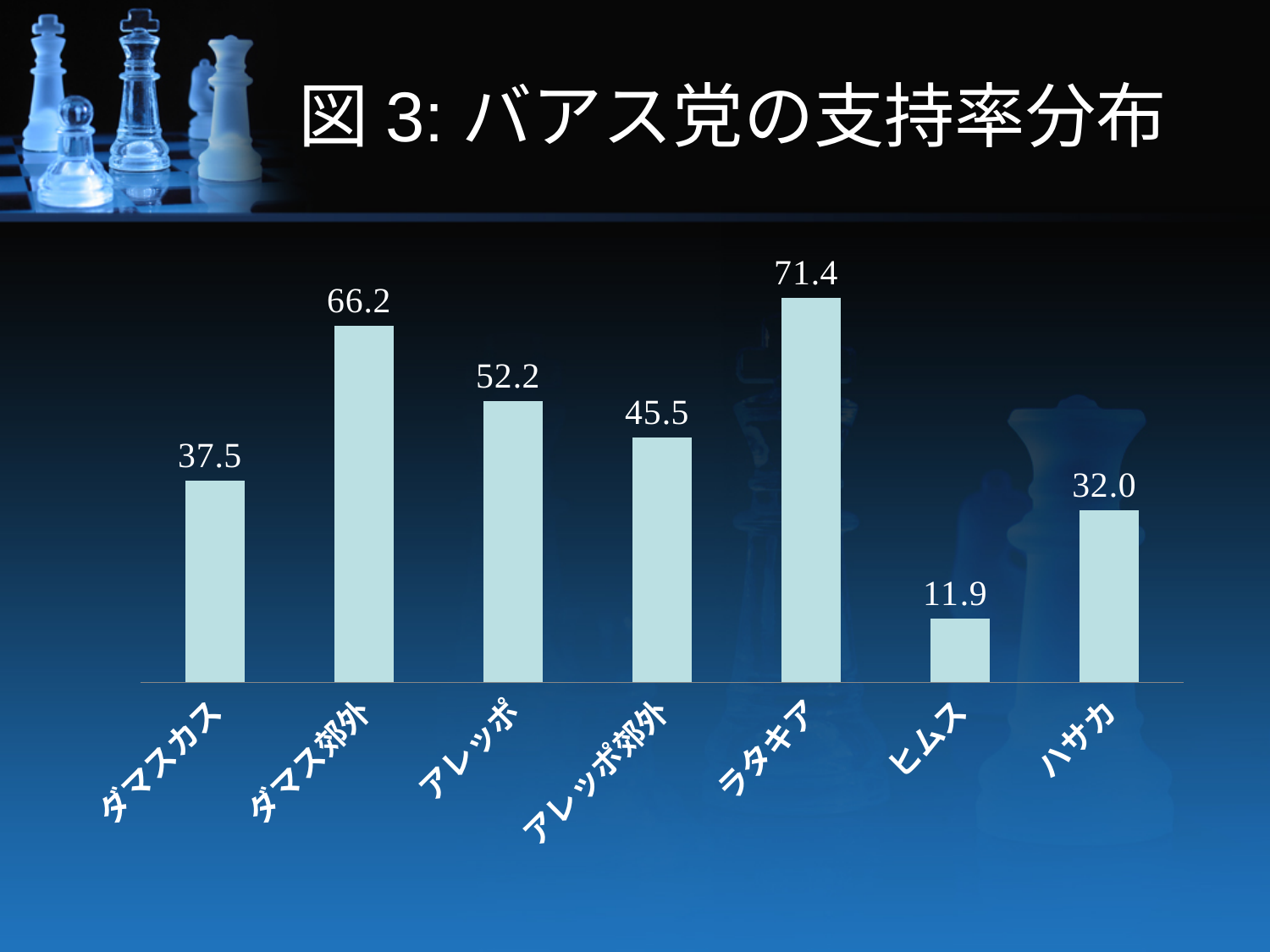

# 図3:バアス党の支持率分布

### Chart

| Category |  |
|---|---|
| ダマスカス | 37.5 |
| ダマス郊外 | 66.2 |
| アレッポ | 52.2 |
| アレッポ郊外 | 45.5 |
| ラタキア | 71.4 |
| ヒムス | 11.9 |
| ハサカ | 32.0 |